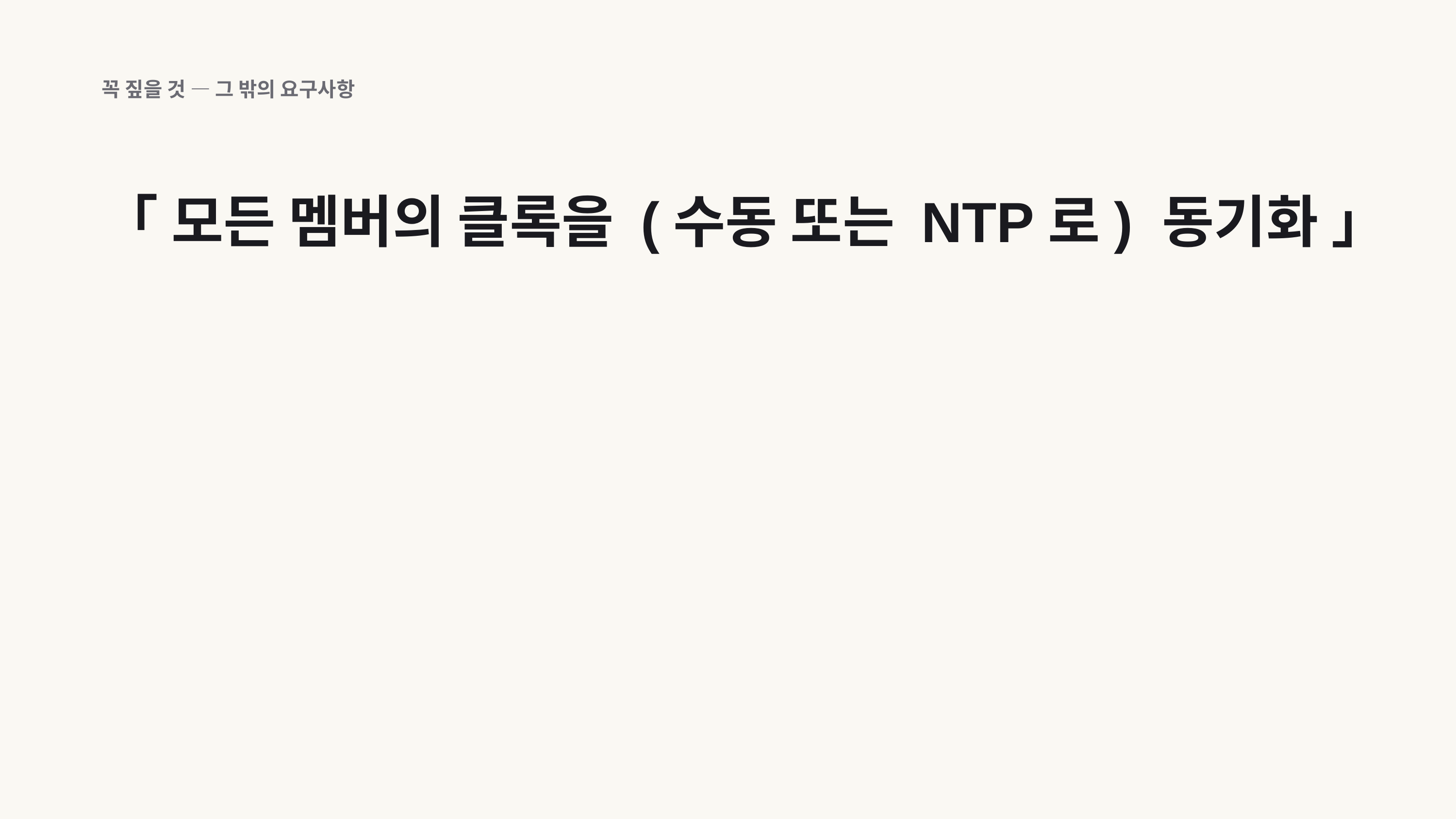

꼭 짚을 것 — 그 밖의 요구사항
「 모든 멤버의 클록을 (수동 또는 NTP로) 동기화 」